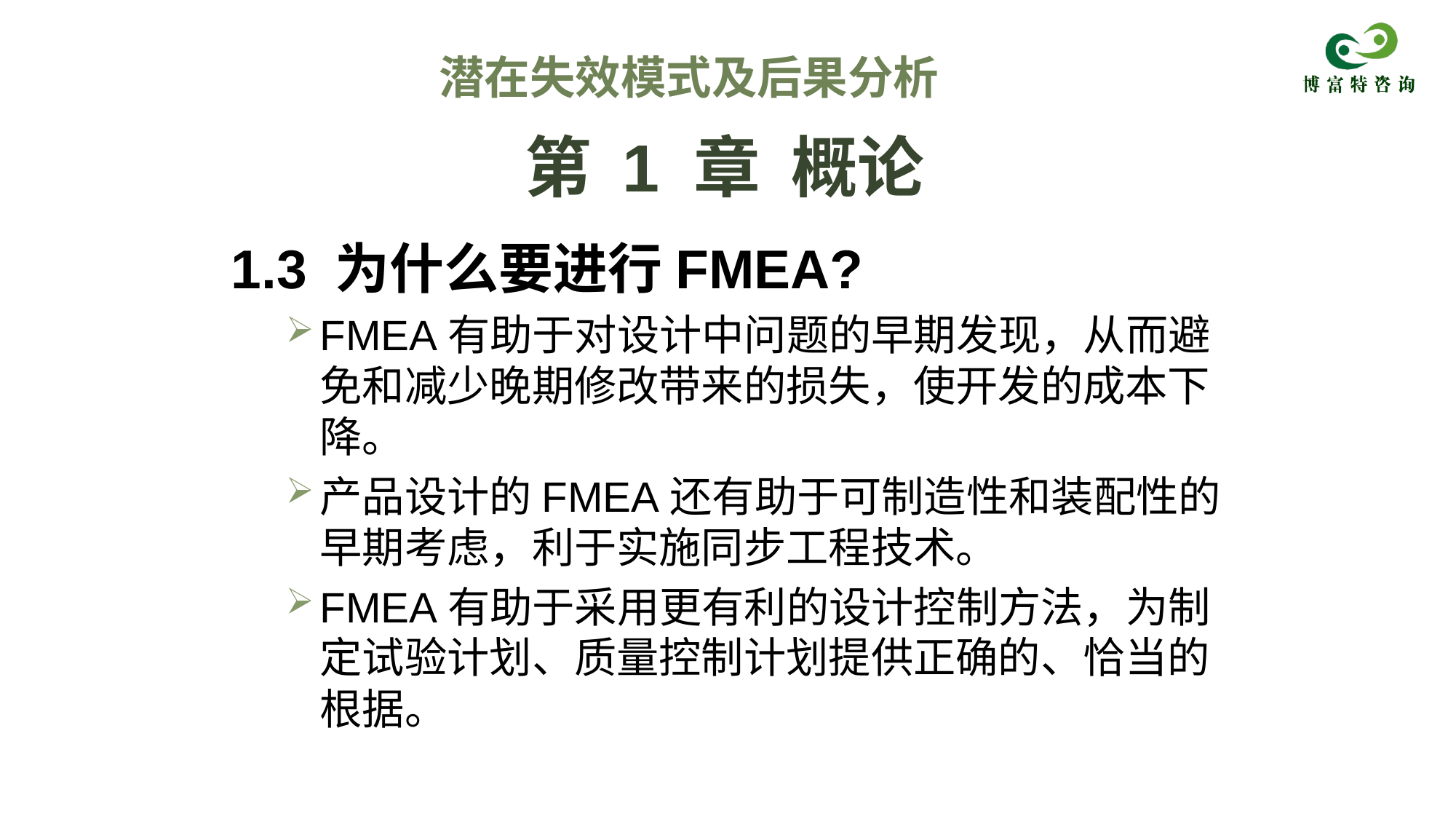

潜在失效模式及后果分析
# 第 1 章  概论
1.3 为什么要进行FMEA?
FMEA有助于对设计中问题的早期发现，从而避免和减少晚期修改带来的损失，使开发的成本下降。
产品设计的FMEA还有助于可制造性和装配性的早期考虑，利于实施同步工程技术。
FMEA有助于采用更有利的设计控制方法，为制定试验计划、质量控制计划提供正确的、恰当的根据。

11